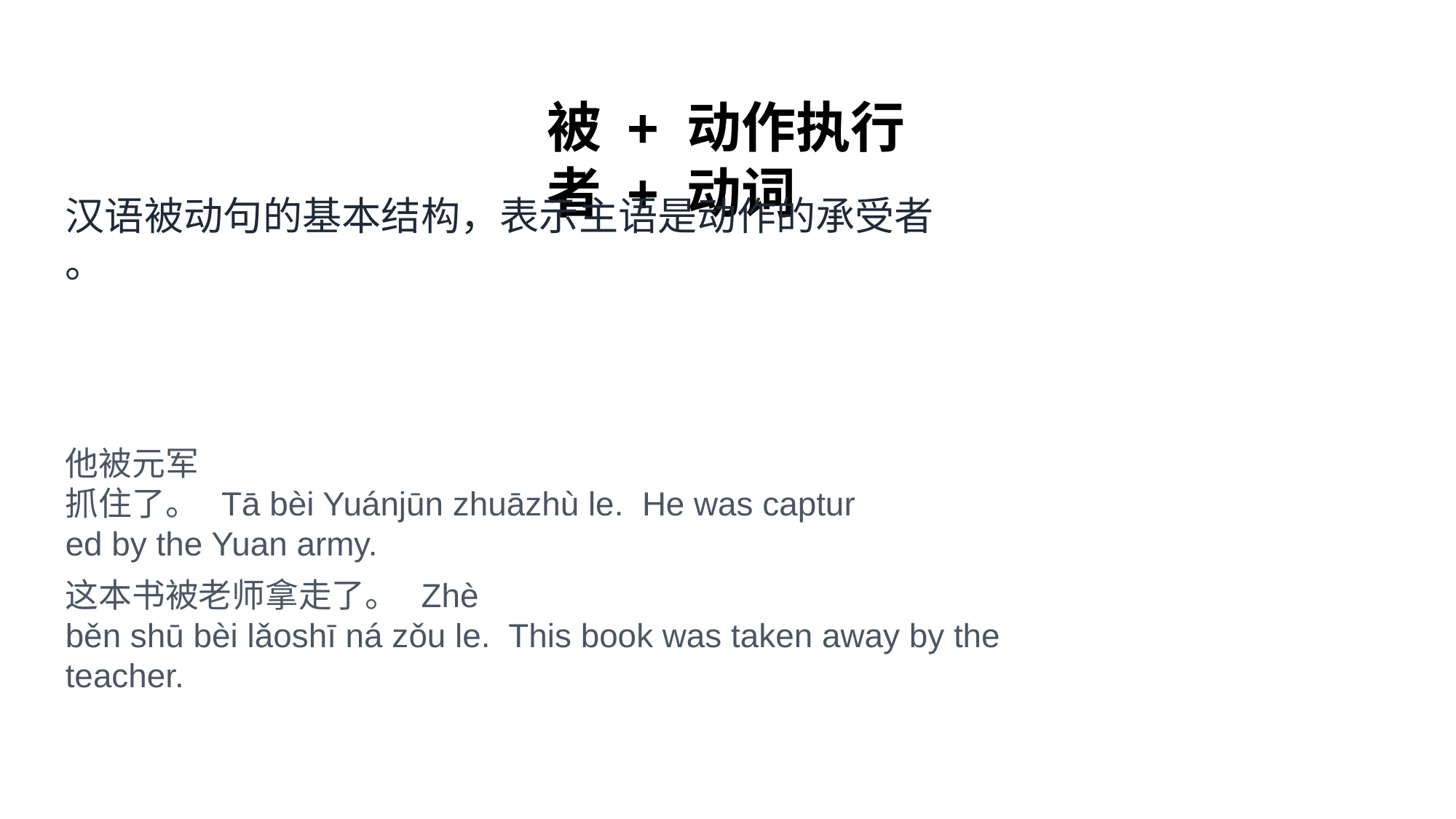

被 + 动作执行
者 + 动词
汉语被动句的基本结构，表示主语是动作的承受者
。
他被元军
抓住了。  Tā bèi Yuánjūn zhuāzhù le.  He was captur
ed by the Yuan army.
这本书被老师拿走了。  Zhè
běn shū bèi lǎoshī ná zǒu le.  This book was taken away by the
teacher.